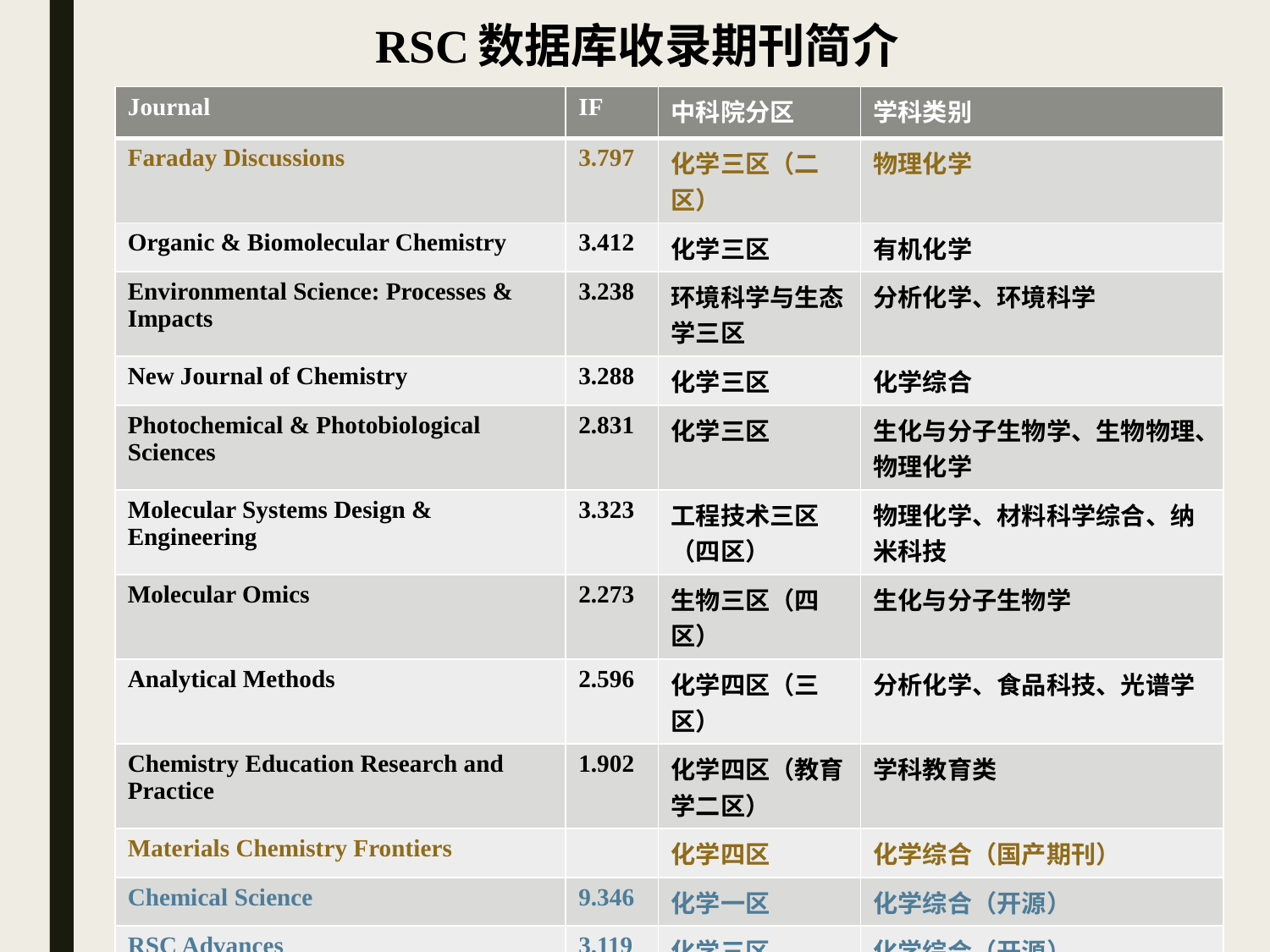

RSC数据库收录期刊简介
| Journal | IF | 中科院分区 | 学科类别 |
| --- | --- | --- | --- |
| Faraday Discussions | 3.797 | 化学三区（二区） | 物理化学 |
| Organic & Biomolecular Chemistry | 3.412 | 化学三区 | 有机化学 |
| Environmental Science: Processes & Impacts | 3.238 | 环境科学与生态学三区 | 分析化学、环境科学 |
| New Journal of Chemistry | 3.288 | 化学三区 | 化学综合 |
| Photochemical & Photobiological Sciences | 2.831 | 化学三区 | 生化与分子生物学、生物物理、物理化学 |
| Molecular Systems Design & Engineering | 3.323 | 工程技术三区（四区） | 物理化学、材料科学综合、纳米科技 |
| Molecular Omics | 2.273 | 生物三区（四区） | 生化与分子生物学 |
| Analytical Methods | 2.596 | 化学四区（三区） | 分析化学、食品科技、光谱学 |
| Chemistry Education Research and Practice | 1.902 | 化学四区（教育学二区） | 学科教育类 |
| Materials Chemistry Frontiers |  | 化学四区 | 化学综合（国产期刊） |
| Chemical Science | 9.346 | 化学一区 | 化学综合（开源） |
| RSC Advances | 3.119 | 化学三区 | 化学综合（开源） |
| Materials Advances |  |  | 开源 |
| Nanoscale Advances |  |  | 开源 |
| Environmental Science: Atmospheres |  |  | 开源 |
| RSC Chemical Biology |  |  | 开源 |